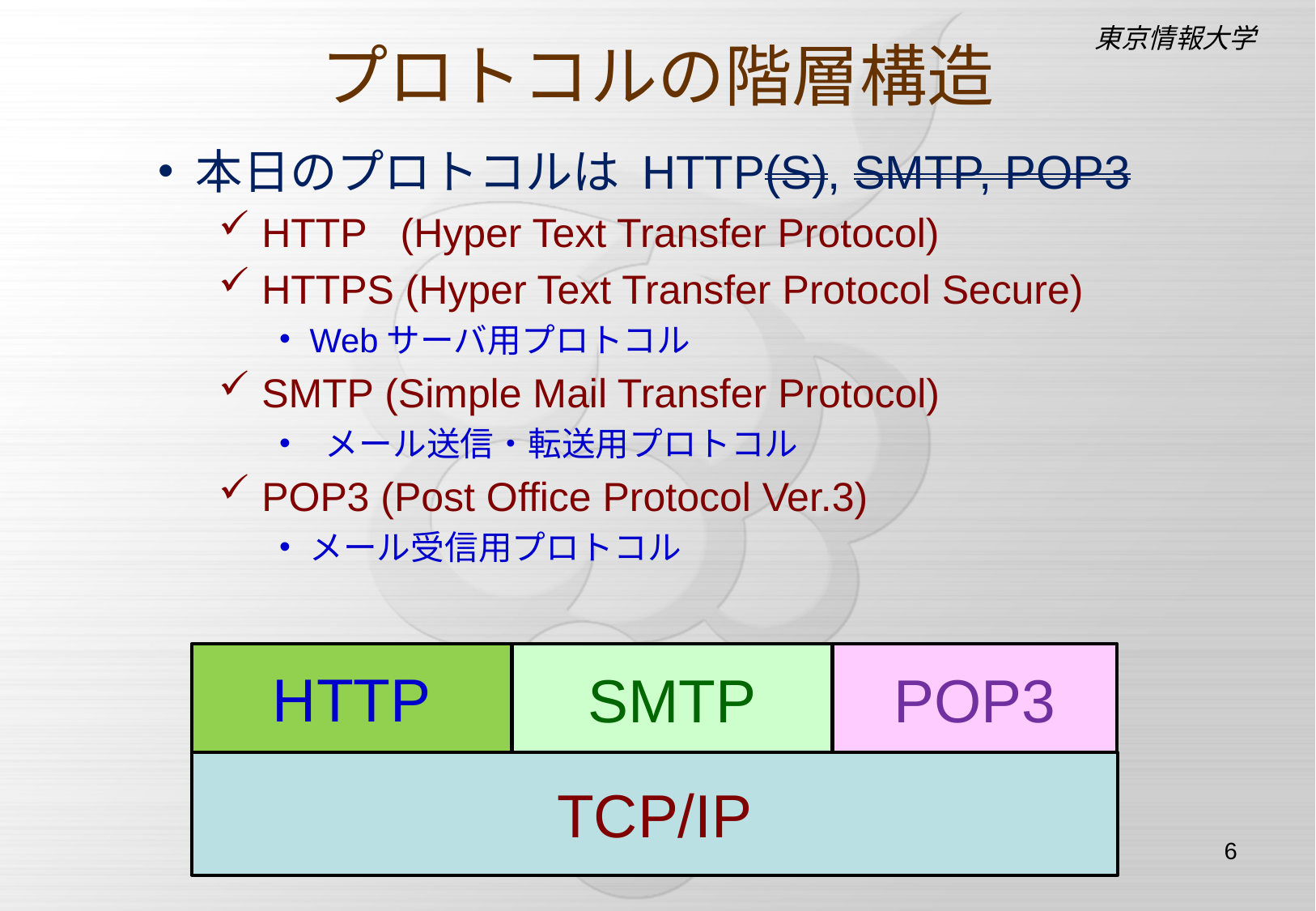

プロトコルの階層構造
本日のプロトコルは HTTP(S), SMTP, POP3
 HTTP   (Hyper Text Transfer Protocol)
 HTTPS (Hyper Text Transfer Protocol Secure)
Webサーバ用プロトコル
 SMTP (Simple Mail Transfer Protocol)
 メール送信・転送用プロトコル
 POP3 (Post Office Protocol Ver.3)
メール受信用プロトコル
HTTP
SMTP
POP3
TCP/IP
6